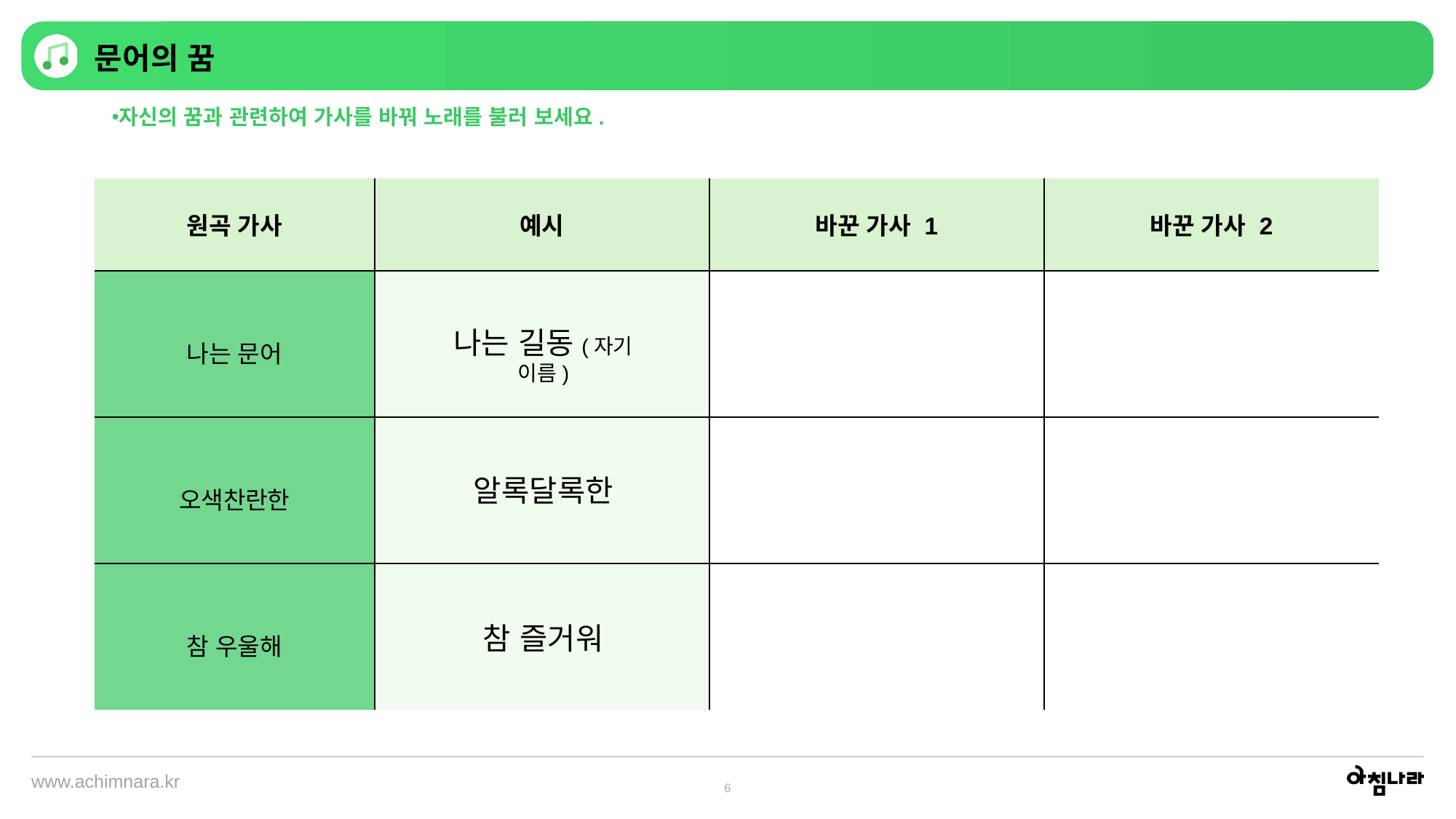

문어의 꿈
자신의 꿈과 관련하여 가사를 바꿔 노래를 불러 보세요.
| 원곡 가사 | 예시 | 바꾼 가사 1 | 바꾼 가사 2 |
| --- | --- | --- | --- |
| 나는 문어 |  |  |  |
| 오색찬란한 |  |  |  |
| 참 우울해 |  |  |  |
나는 길동(자기 이름)
알록달록한
참 즐거워
6